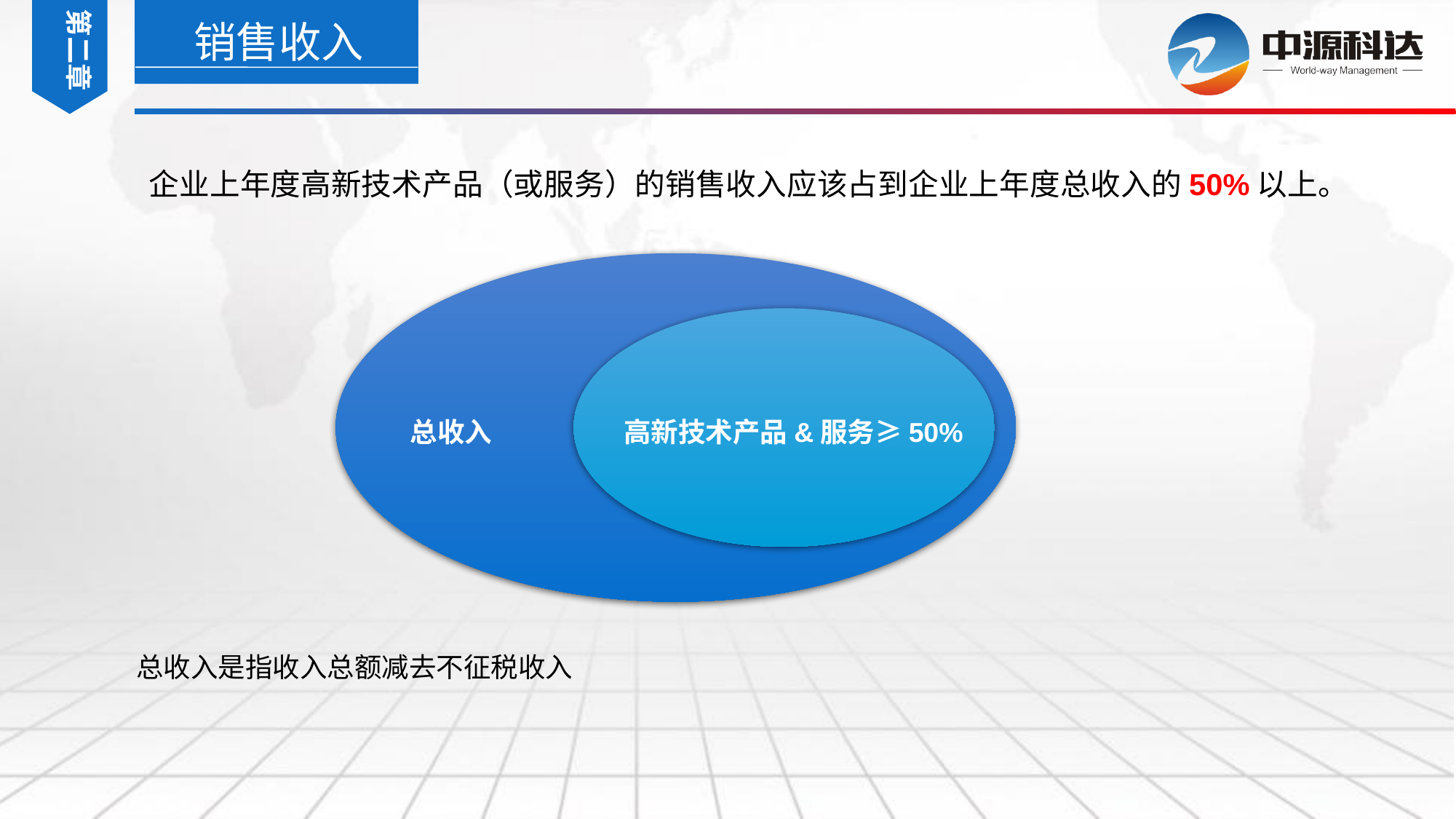

第二章
销售收入
 企业上年度高新技术产品（或服务）的销售收入应该占到企业上年度总收入的50%以上。

总收入
高新技术产品&服务≥50%
总收入是指收入总额减去不征税收入